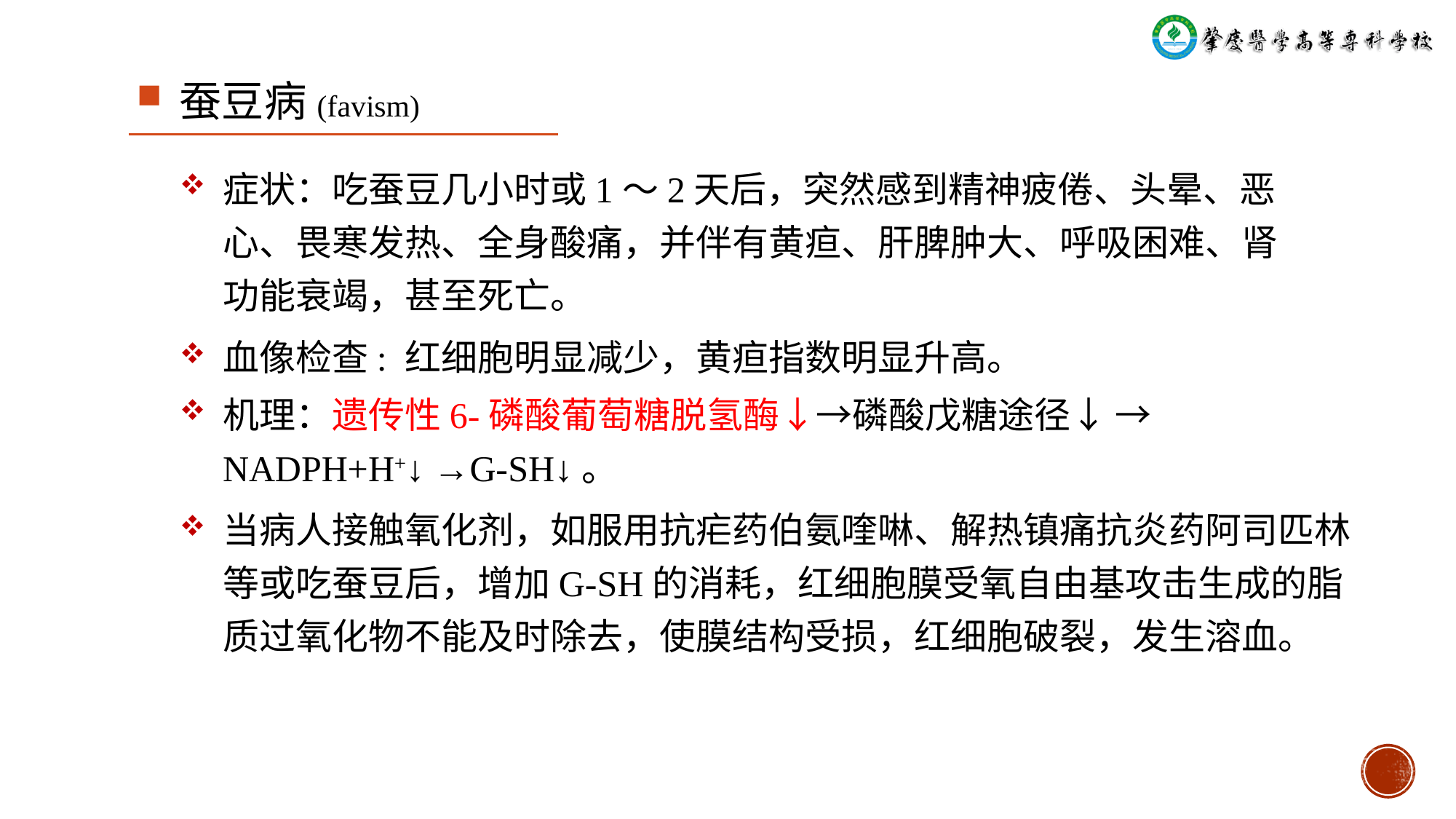

蚕豆病(favism)
症状：吃蚕豆几小时或1～2天后，突然感到精神疲倦、头晕、恶心、畏寒发热、全身酸痛，并伴有黄疸、肝脾肿大、呼吸困难、肾功能衰竭，甚至死亡。
血像检查: 红细胞明显减少，黄疸指数明显升高。
机理：遗传性6-磷酸葡萄糖脱氢酶↓→磷酸戊糖途径↓ → NADPH+H+↓ →G-SH↓。
当病人接触氧化剂，如服用抗疟药伯氨喹啉、解热镇痛抗炎药阿司匹林等或吃蚕豆后，增加G-SH的消耗，红细胞膜受氧自由基攻击生成的脂质过氧化物不能及时除去，使膜结构受损，红细胞破裂，发生溶血。